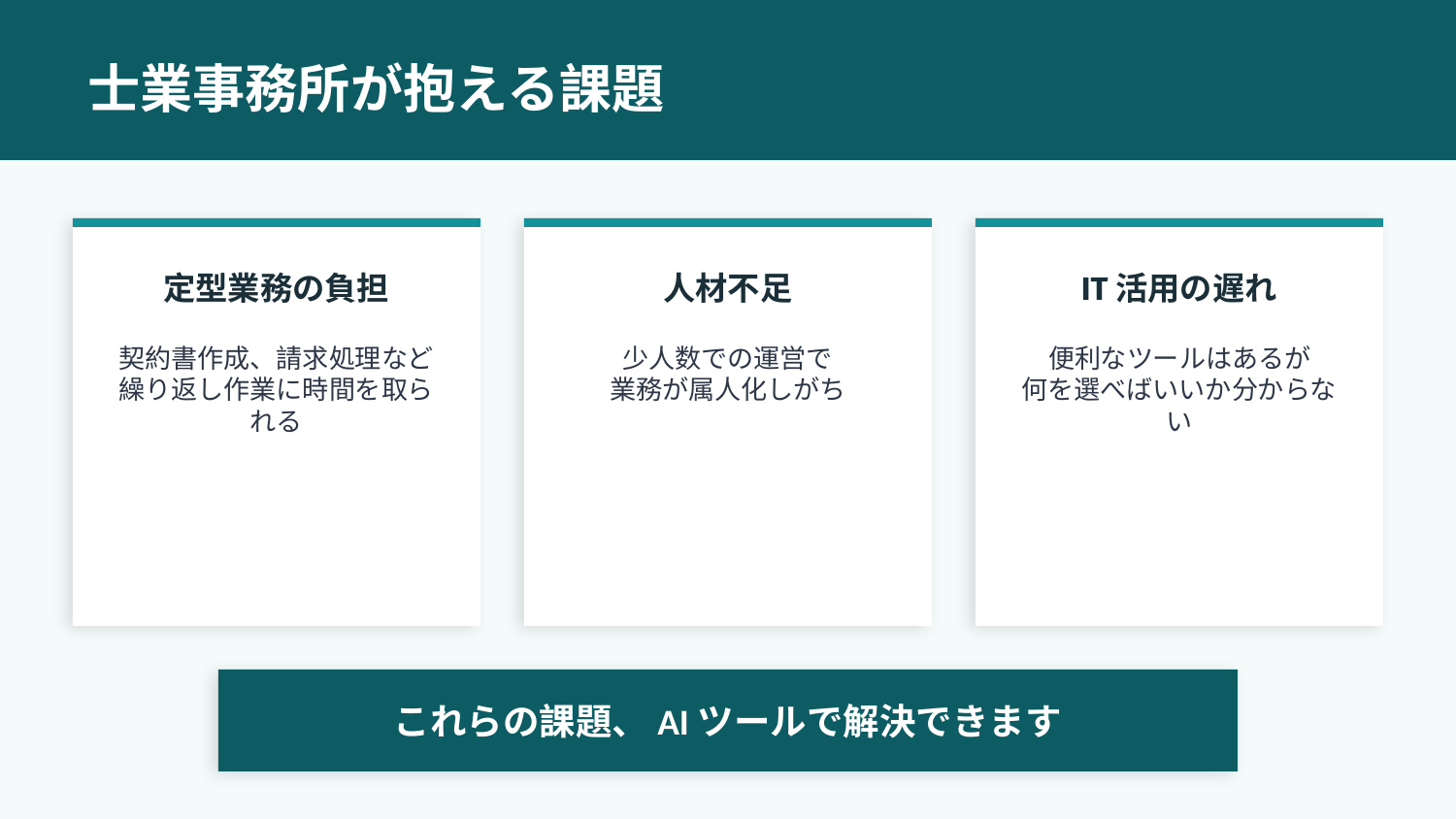

士業事務所が抱える課題

定型業務の負担
人材不足
IT活用の遅れ
契約書作成、請求処理など
繰り返し作業に時間を取られる
少人数での運営で
業務が属人化しがち
便利なツールはあるが
何を選べばいいか分からない

これらの課題、AIツールで解決できます